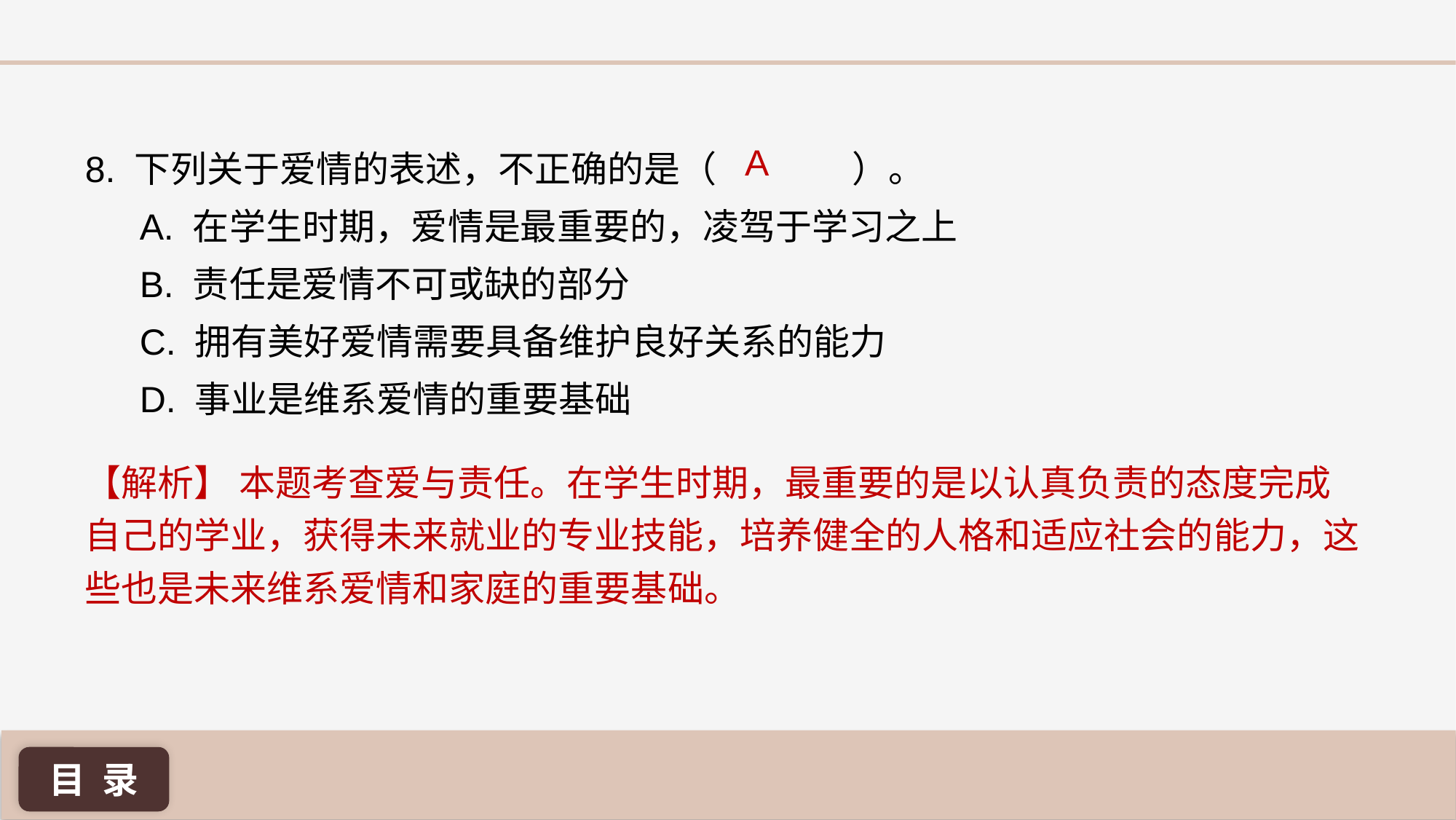

A
8. 下列关于爱情的表述，不正确的是（	       ）。
A. 在学生时期，爱情是最重要的，凌驾于学习之上
B. 责任是爱情不可或缺的部分
C. 拥有美好爱情需要具备维护良好关系的能力
D. 事业是维系爱情的重要基础
【解析】 本题考查爱与责任。在学生时期，最重要的是以认真负责的态度完成自己的学业，获得未来就业的专业技能，培养健全的人格和适应社会的能力，这些也是未来维系爱情和家庭的重要基础。